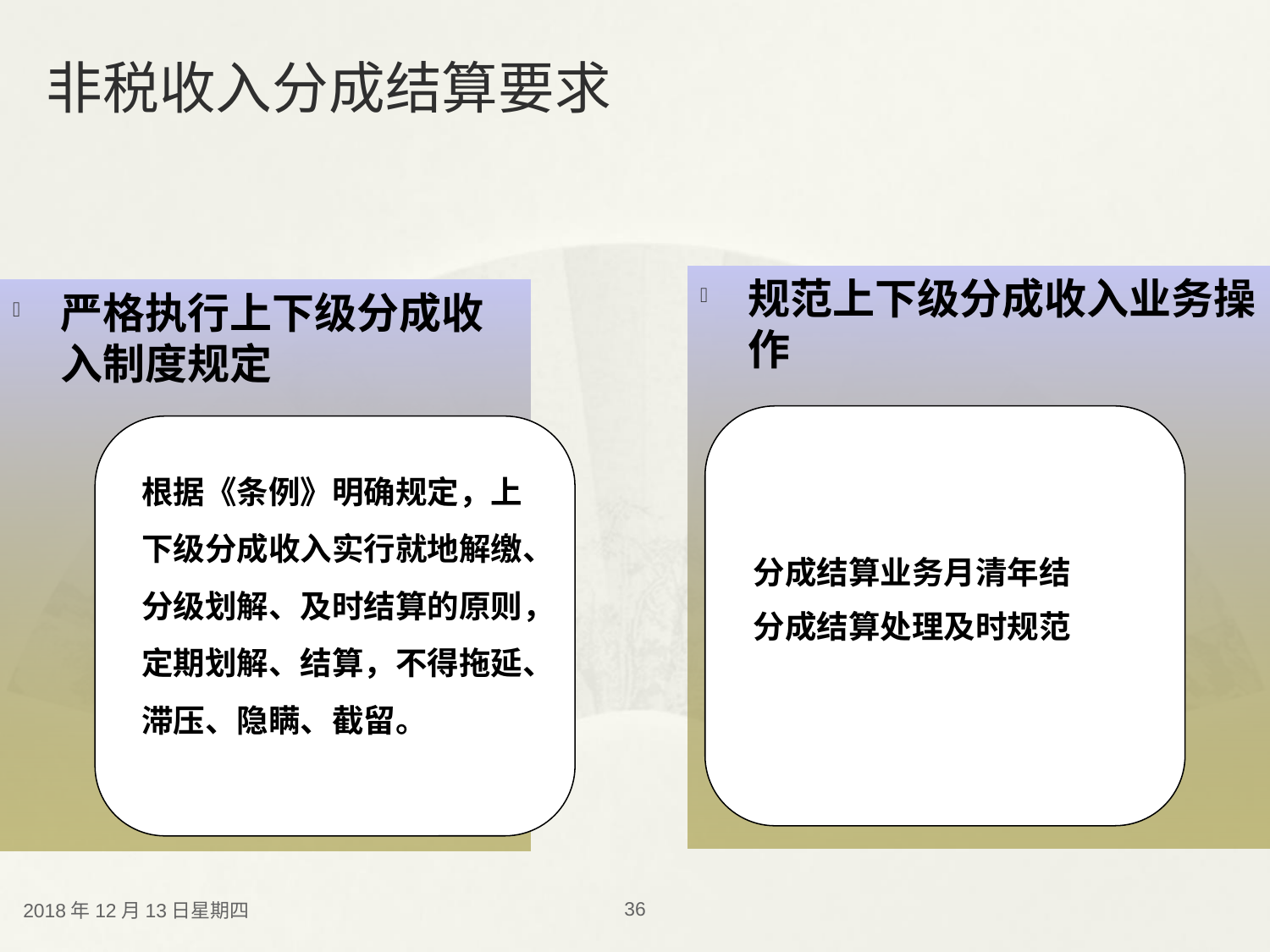

非税收入分成结算要求
规范上下级分成收入业务操作
严格执行上下级分成收入制度规定

根据《条例》明确规定，上下级分成收入实行就地解缴、分级划解、及时结算的原则，定期划解、结算，不得拖延、滞压、隐瞒、截留。
分成结算业务月清年结
分成结算处理及时规范
2018年12月13日星期四
36